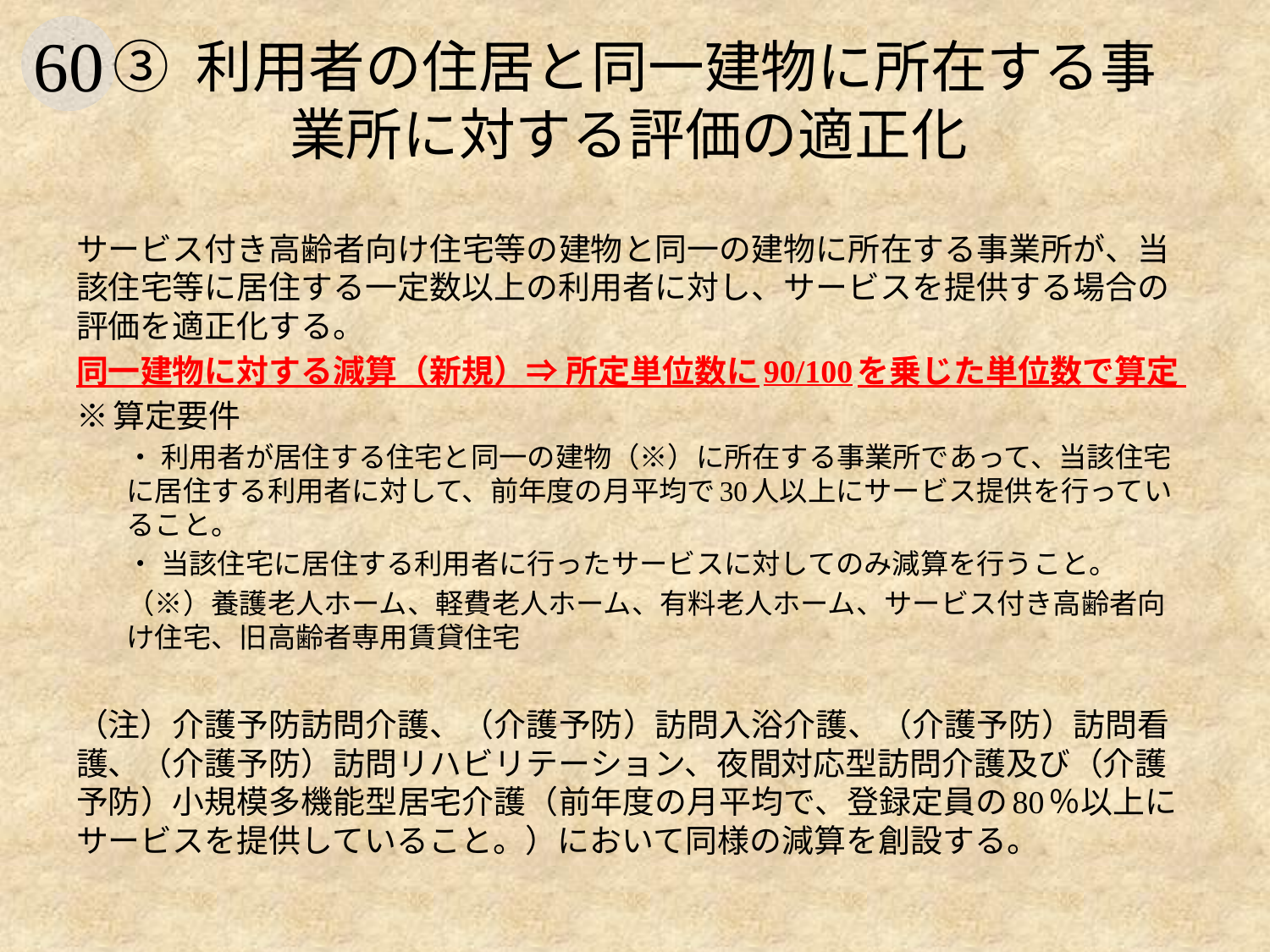

# ③ 利用者の住居と同一建物に所在する事業所に対する評価の適正化
サービス付き高齢者向け住宅等の建物と同一の建物に所在する事業所が、当該住宅等に居住する一定数以上の利用者に対し、サービスを提供する場合の評価を適正化する。
同一建物に対する減算（新規）⇒ 所定単位数に90/100を乗じた単位数で算定
※算定要件
・ 利用者が居住する住宅と同一の建物（※）に所在する事業所であって、当該住宅に居住する利用者に対して、前年度の月平均で30人以上にサービス提供を行っていること。
・ 当該住宅に居住する利用者に行ったサービスに対してのみ減算を行うこと。
（※）養護老人ホーム、軽費老人ホーム、有料老人ホーム、サービス付き高齢者向け住宅、旧高齢者専用賃貸住宅

（注）介護予防訪問介護、（介護予防）訪問入浴介護、（介護予防）訪問看護、（介護予防）訪問リハビリテーション、夜間対応型訪問介護及び（介護予防）小規模多機能型居宅介護（前年度の月平均で、登録定員の80％以上にサービスを提供していること。）において同様の減算を創設する。